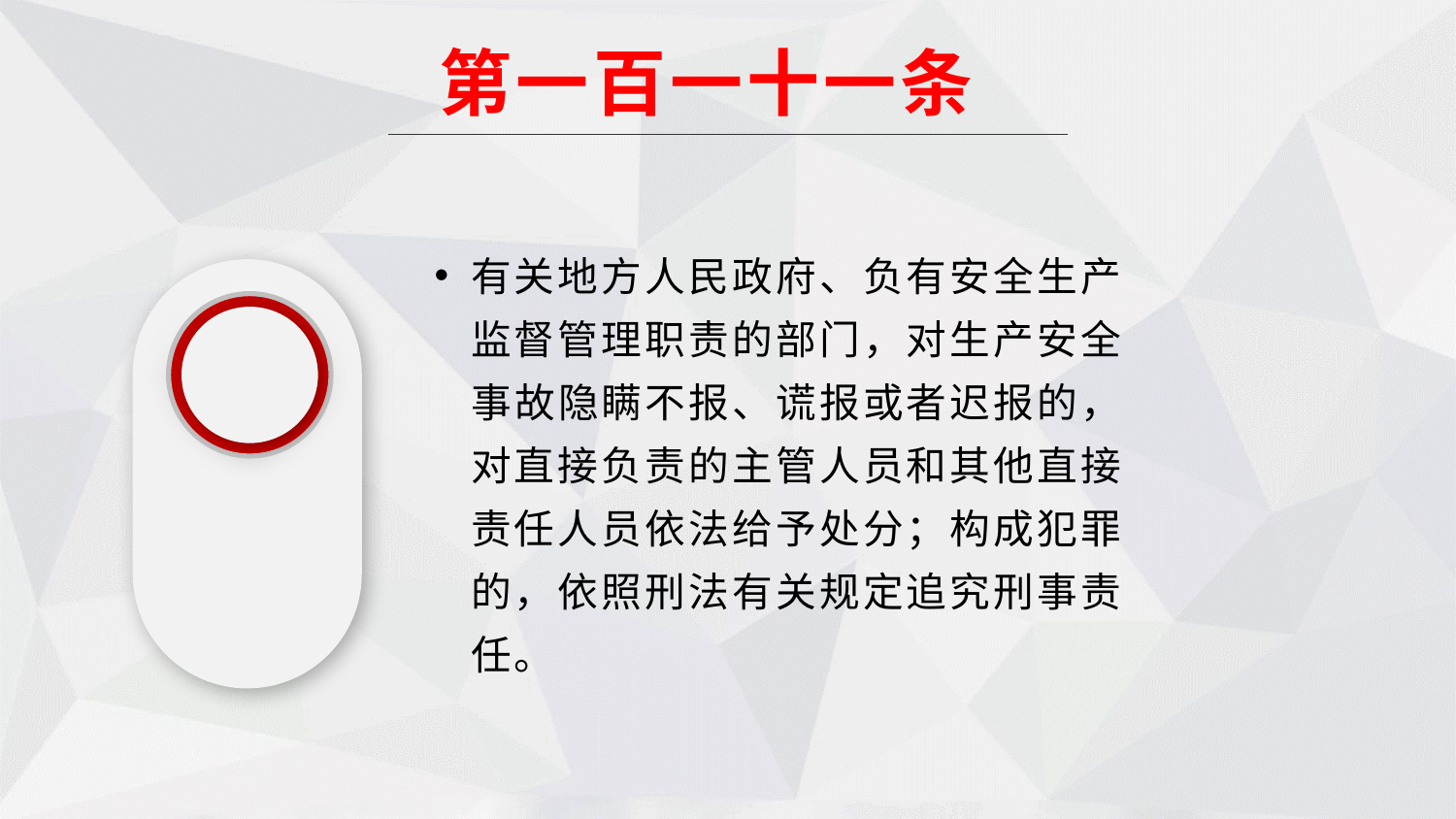

第一百一十一条
有关地方人民政府、负有安全生产监督管理职责的部门，对生产安全事故隐瞒不报、谎报或者迟报的，对直接负责的主管人员和其他直接责任人员依法给予处分；构成犯罪的，依照刑法有关规定追究刑事责任。